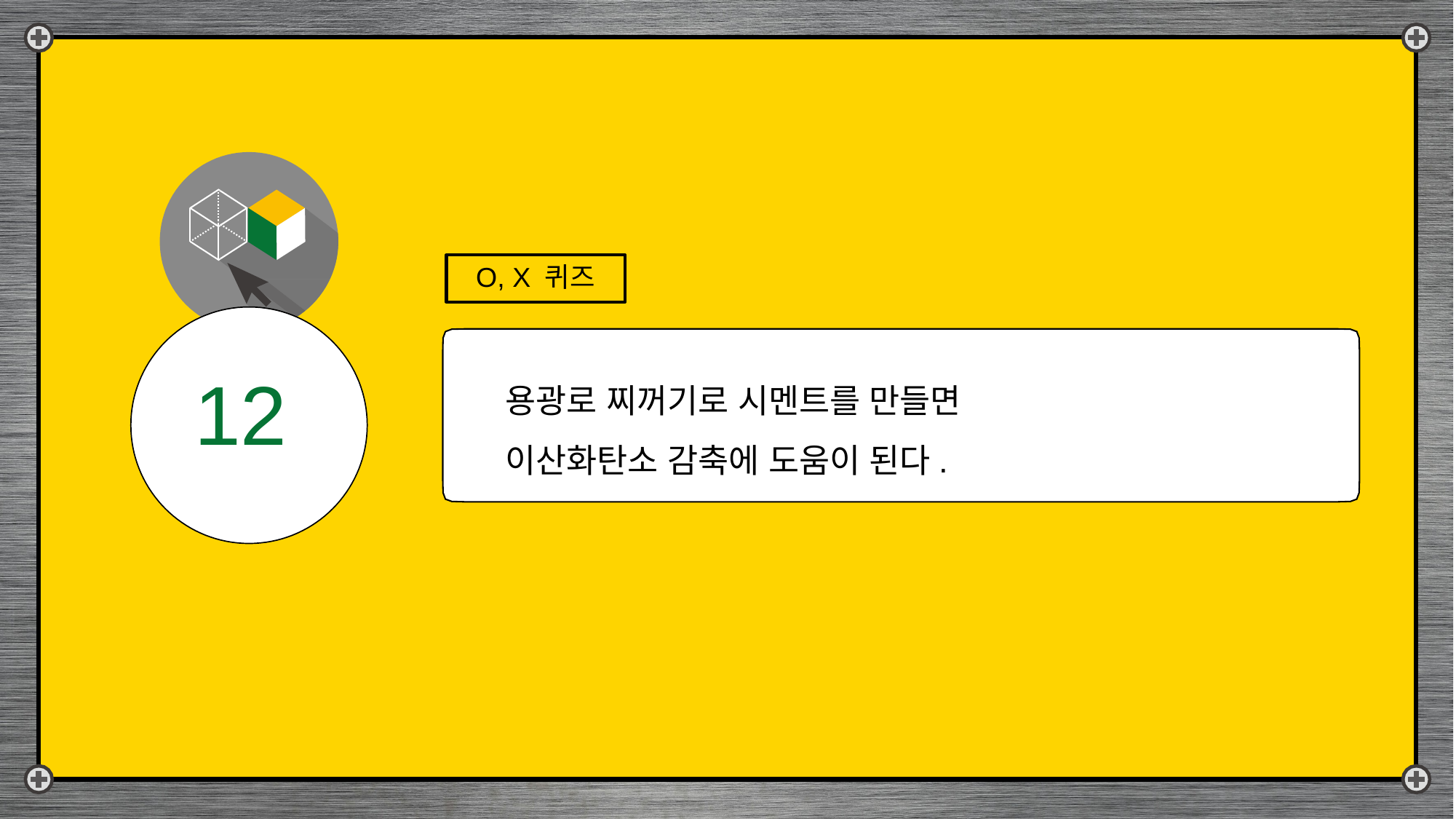

O, X 퀴즈

용광로 찌꺼기로 시멘트를 만들면
이산화탄소 감축에 도움이 된다.
12